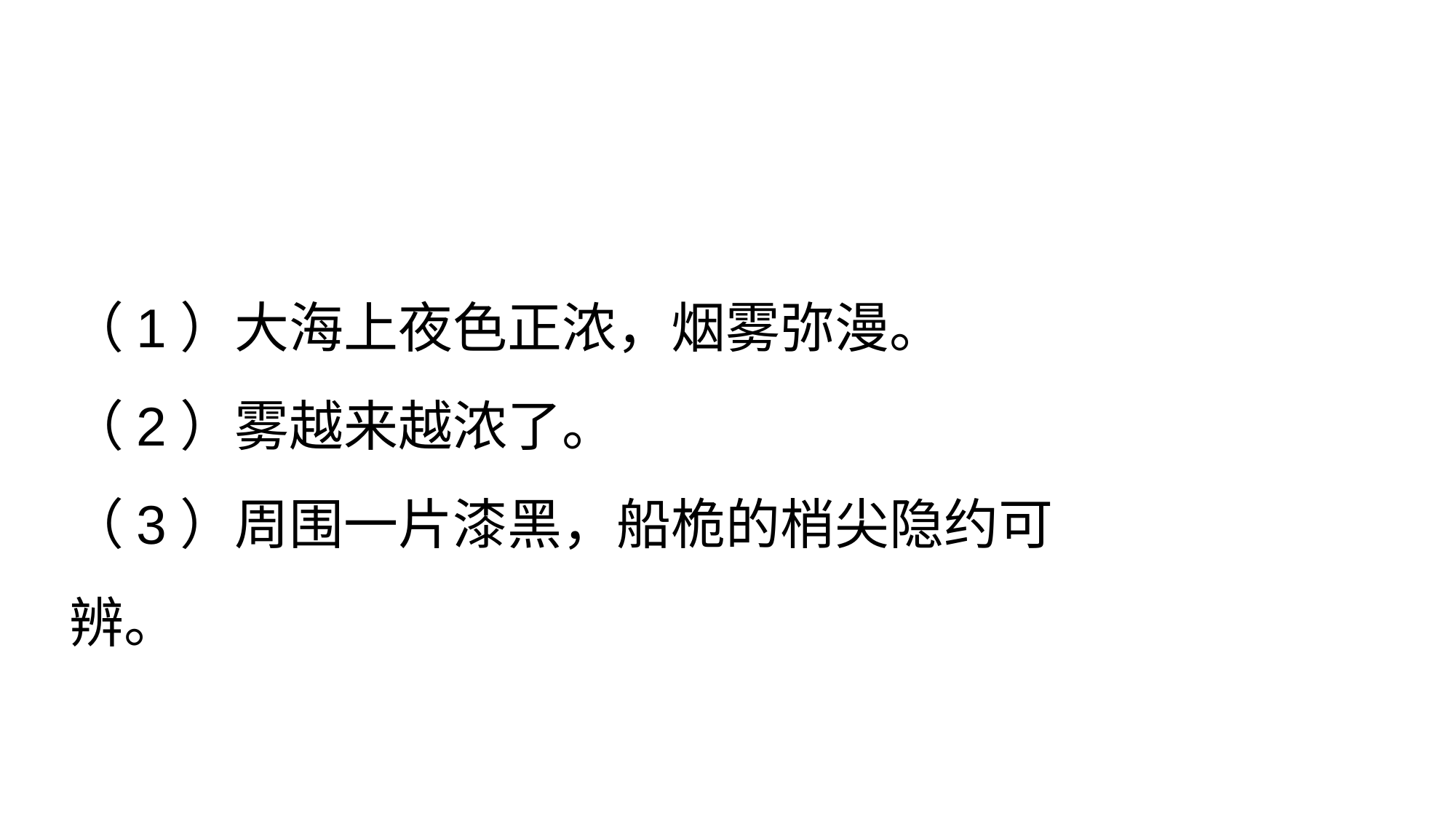

（1）大海上夜色正浓，烟雾弥漫。
（2）雾越来越浓了。
（3）周围一片漆黑，船桅的梢尖隐约可辨。